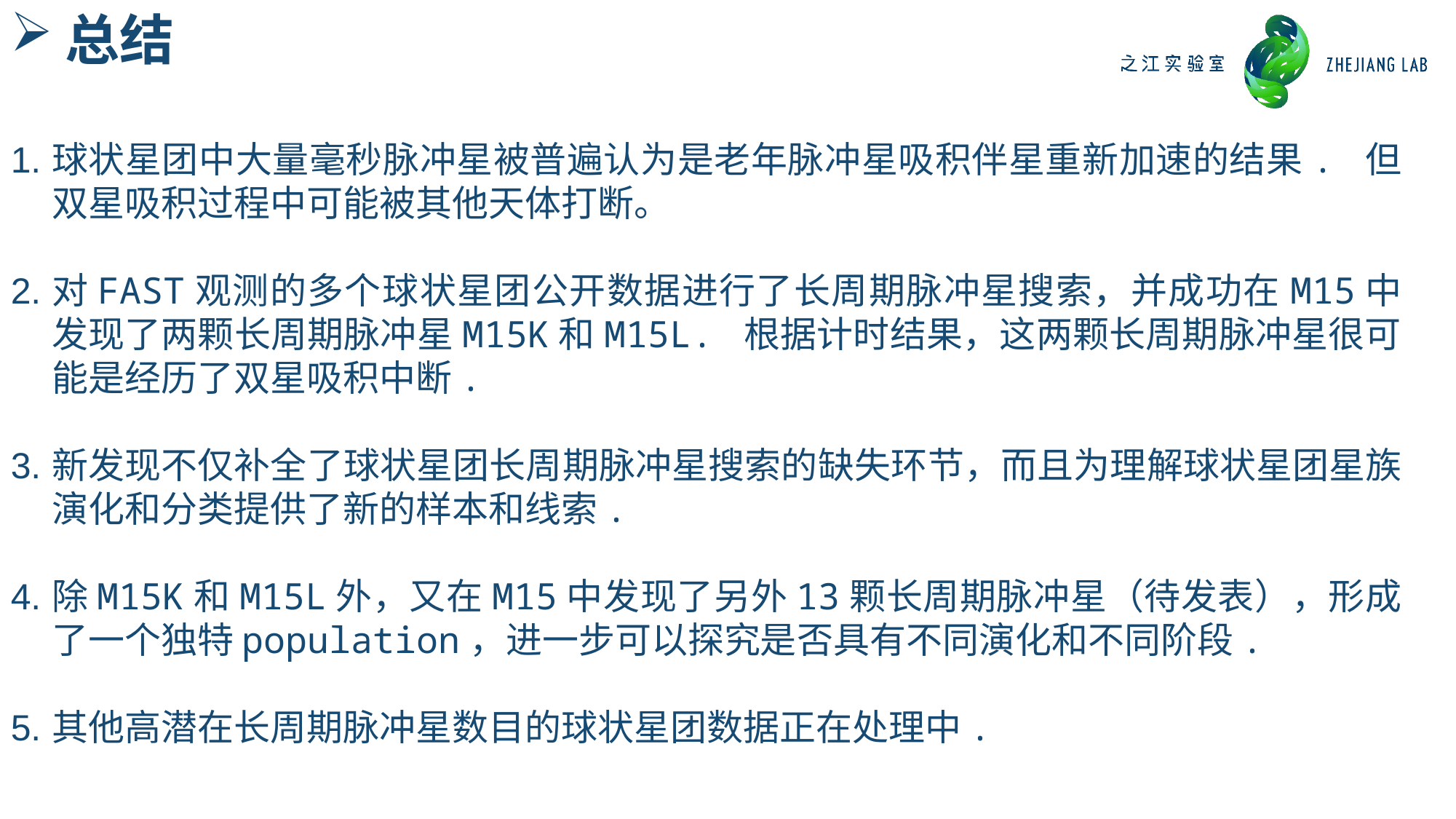

总结

球状星团中大量毫秒脉冲星被普遍认为是老年脉冲星吸积伴星重新加速的结果. 但双星吸积过程中可能被其他天体打断。

对FAST观测的多个球状星团公开数据进行了长周期脉冲星搜索，并成功在M15中发现了两颗长周期脉冲星M15K和M15L. 根据计时结果，这两颗长周期脉冲星很可能是经历了双星吸积中断.

新发现不仅补全了球状星团长周期脉冲星搜索的缺失环节，而且为理解球状星团星族演化和分类提供了新的样本和线索.

除M15K和M15L外，又在M15中发现了另外13颗长周期脉冲星（待发表），形成了一个独特population，进一步可以探究是否具有不同演化和不同阶段.

其他高潜在长周期脉冲星数目的球状星团数据正在处理中.
10/10